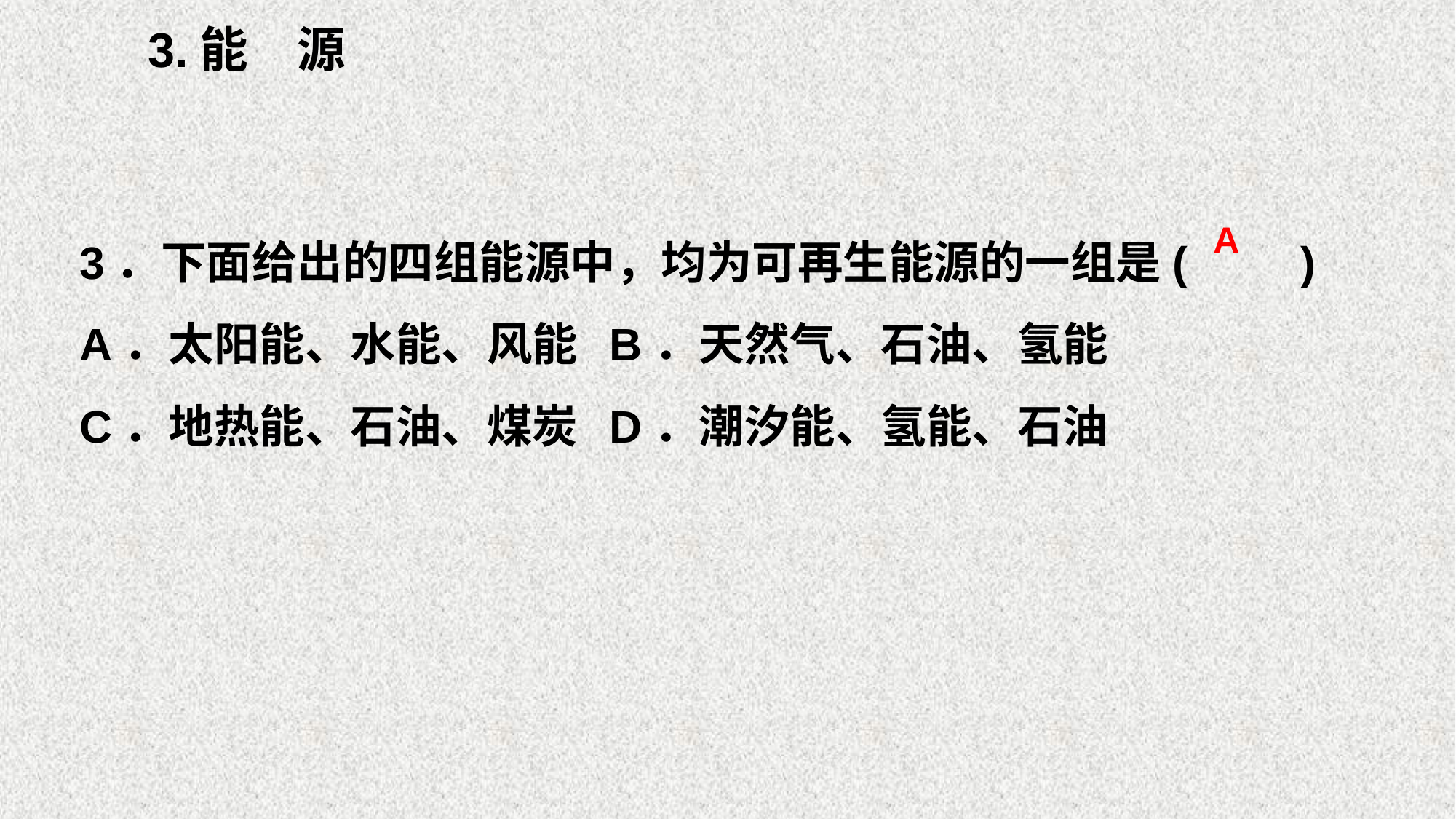

3.能　源
3．下面给出的四组能源中，均为可再生能源的一组是(　　)
A．太阳能、水能、风能  B．天然气、石油、氢能
C．地热能、石油、煤炭  D．潮汐能、氢能、石油
A